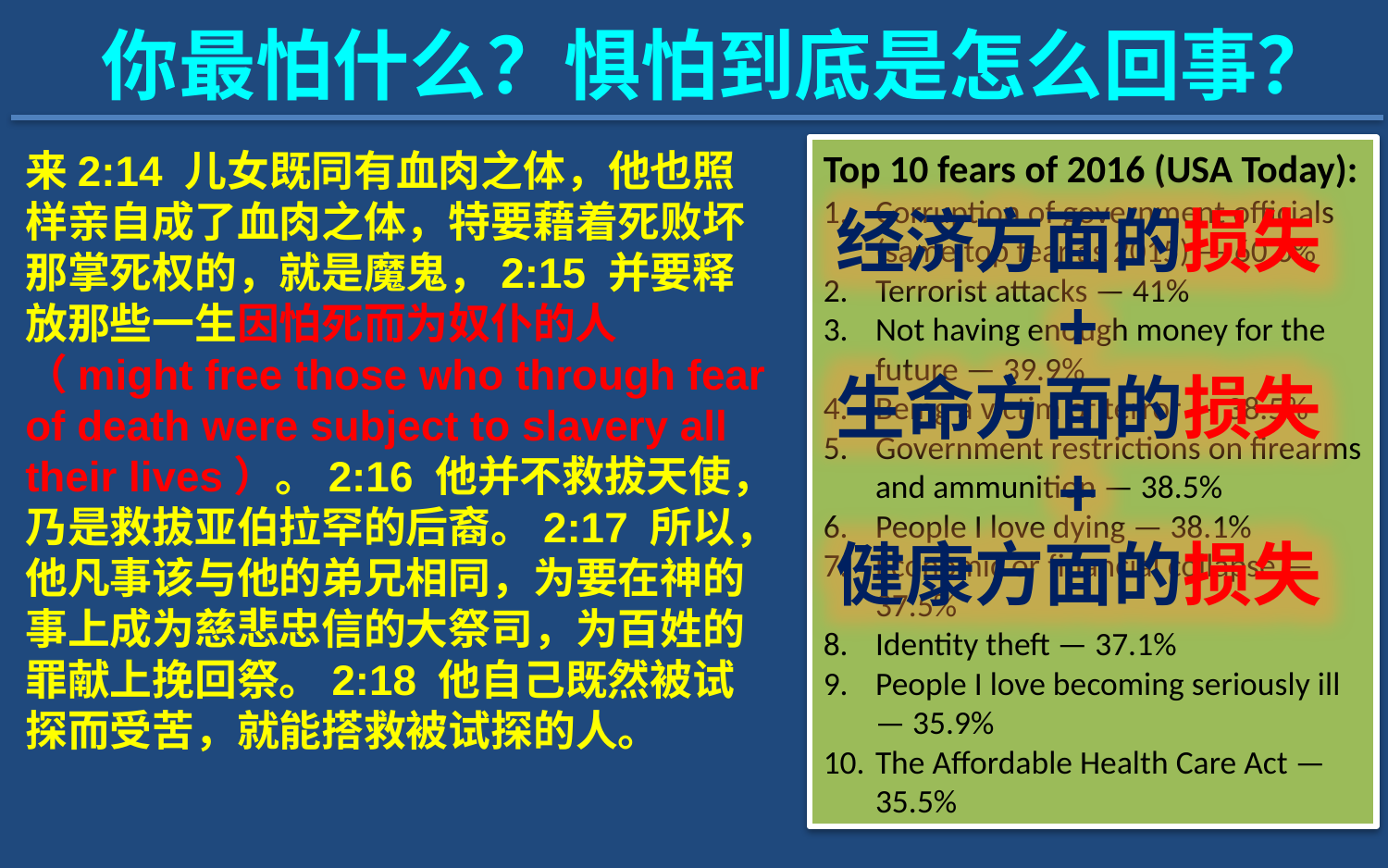

你最怕什么？惧怕到底是怎么回事？
来2:14 儿女既同有血肉之体，他也照样亲自成了血肉之体，特要藉着死败坏那掌死权的，就是魔鬼，2:15 并要释放那些一生因怕死而为奴仆的人（might free those who through fear of death were subject to slavery all their lives）。2:16 他并不救拔天使，乃是救拔亚伯拉罕的后裔。2:17 所以，他凡事该与他的弟兄相同，为要在神的事上成为慈悲忠信的大祭司，为百姓的罪献上挽回祭。2:18 他自己既然被试探而受苦，就能搭救被试探的人。
Top 10 fears of 2016 (USA Today):
Corruption of government officials (same top fear as 2015) — 60.6%
Terrorist attacks — 41%
Not having enough money for the future — 39.9%
Being a victim of terror — 38.5%
Government restrictions on firearms and ammunition — 38.5%
People I love dying — 38.1%
Economic or financial collapse — 37.5%
Identity theft — 37.1%
People I love becoming seriously ill — 35.9%
The Affordable Health Care Act — 35.5%
经济方面的损失
+
生命方面的损失
+
健康方面的损失